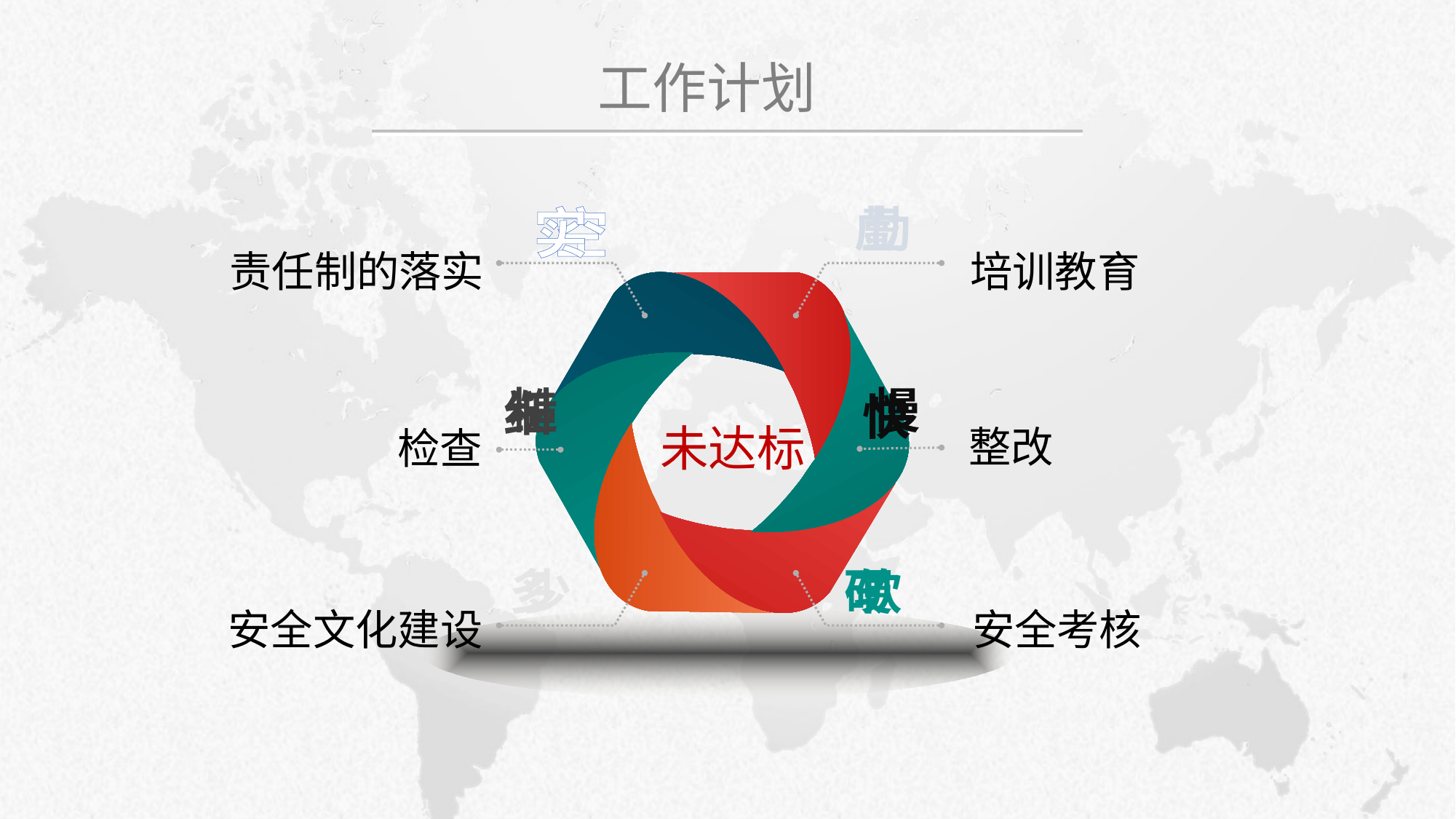

# 工作计划
实
空
虚
勤
责任制的落实
培训教育

糙
慢
细
未达标
整改
快
检查

多
少
硬
软
安全文化建设
安全考核